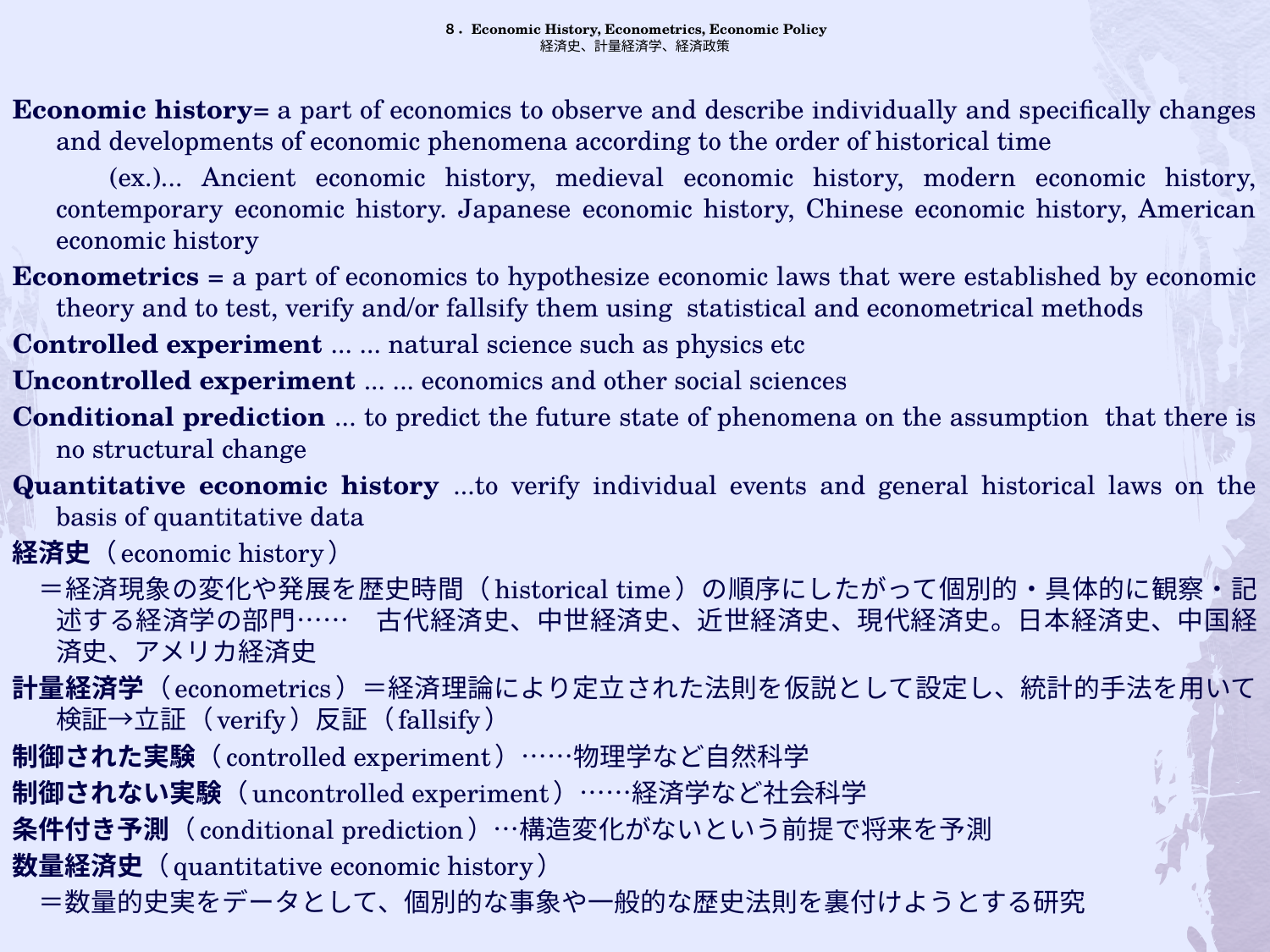

# ８．Economic History, Econometrics, Economic Policy 経済史、計量経済学、経済政策
Economic history= a part of economics to observe and describe individually and specifically changes and developments of economic phenomena according to the order of historical time
     (ex.)... Ancient economic history, medieval economic history, modern economic history, contemporary economic history. Japanese economic history, Chinese economic history, American economic history
Econometrics = a part of economics to hypothesize economic laws that were established by economic theory and to test, verify and/or fallsify them using  statistical and econometrical methods
Controlled experiment ... ... natural science such as physics etc
Uncontrolled experiment ... ... economics and other social sciences
Conditional prediction ... to predict the future state of phenomena on the assumption  that there is no structural change
Quantitative economic history ...to verify individual events and general historical laws on the basis of quantitative data
経済史（economic history）
　＝経済現象の変化や発展を歴史時間（historical time）の順序にしたがって個別的・具体的に観察・記述する経済学の部門……　古代経済史、中世経済史、近世経済史、現代経済史。日本経済史、中国経済史、アメリカ経済史
計量経済学（econometrics）＝経済理論により定立された法則を仮説として設定し、統計的手法を用いて検証→立証（verify）反証（fallsify）
制御された実験（controlled experiment）……物理学など自然科学
制御されない実験（uncontrolled experiment）……経済学など社会科学
条件付き予測（conditional prediction）…構造変化がないという前提で将来を予測
数量経済史（quantitative economic history）
　＝数量的史実をデータとして、個別的な事象や一般的な歴史法則を裏付けようとする研究